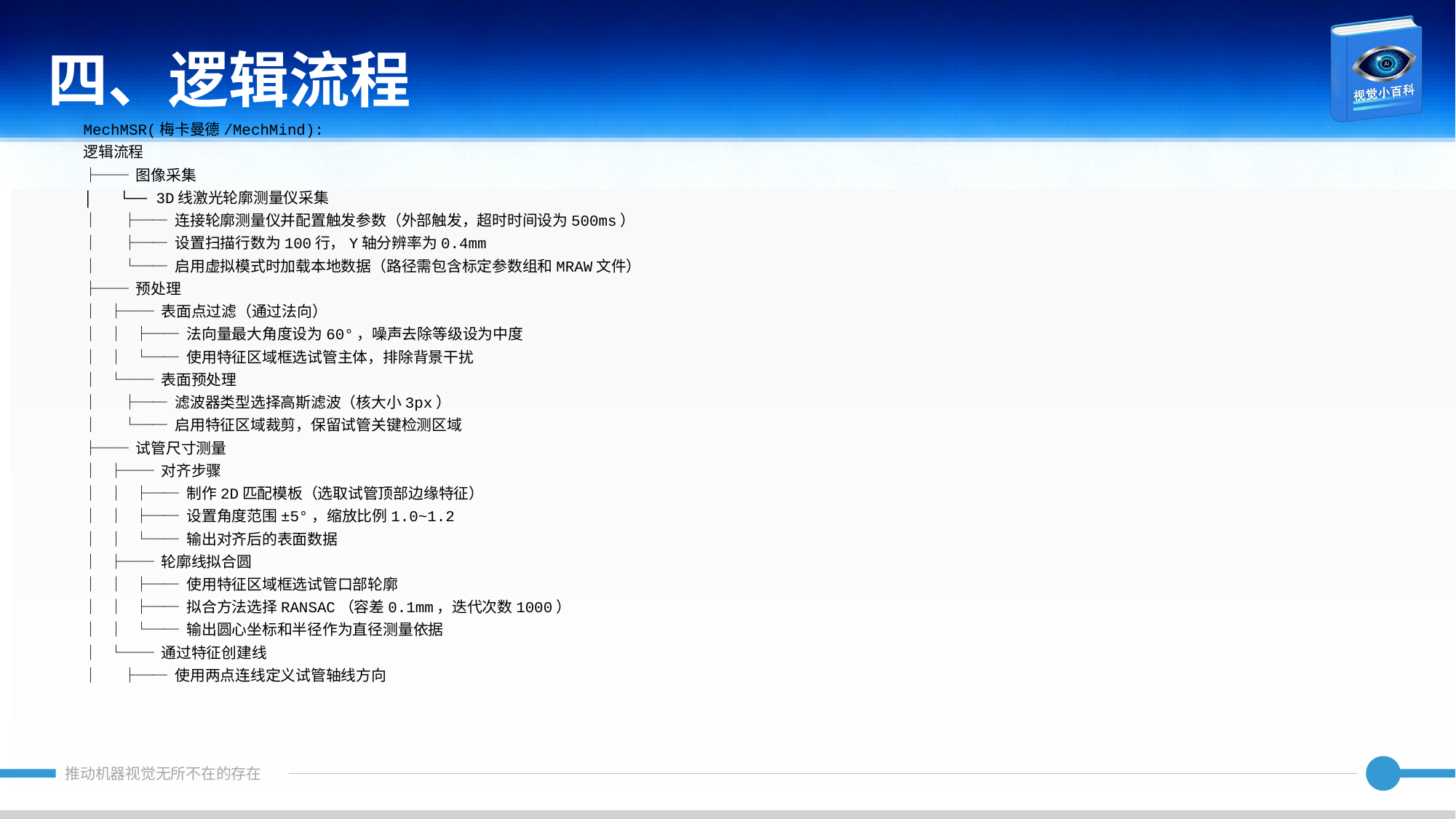

四、逻辑流程

MechMSR(梅卡曼德/MechMind):
逻辑流程
├── 图像采集
│   └── 3D线激光轮廓测量仪采集
│       ├── 连接轮廓测量仪并配置触发参数（外部触发，超时时间设为500ms）
│       ├── 设置扫描行数为100行，Y轴分辨率为0.4mm
│       └── 启用虚拟模式时加载本地数据（路径需包含标定参数组和MRAW文件）
├── 预处理
│   ├── 表面点过滤（通过法向）
│   │   ├── 法向量最大角度设为60°，噪声去除等级设为中度
│   │   └── 使用特征区域框选试管主体，排除背景干扰
│   └── 表面预处理
│       ├── 滤波器类型选择高斯滤波（核大小3px）
│       └── 启用特征区域裁剪，保留试管关键检测区域
├── 试管尺寸测量
│   ├── 对齐步骤
│   │   ├── 制作2D匹配模板（选取试管顶部边缘特征）
│   │   ├── 设置角度范围±5°，缩放比例1.0~1.2
│   │   └── 输出对齐后的表面数据
│   ├── 轮廓线拟合圆
│   │   ├── 使用特征区域框选试管口部轮廓
│   │   ├── 拟合方法选择RANSAC（容差0.1mm，迭代次数1000）
│   │   └── 输出圆心坐标和半径作为直径测量依据
│   └── 通过特征创建线
│       ├── 使用两点连线定义试管轴线方向
9